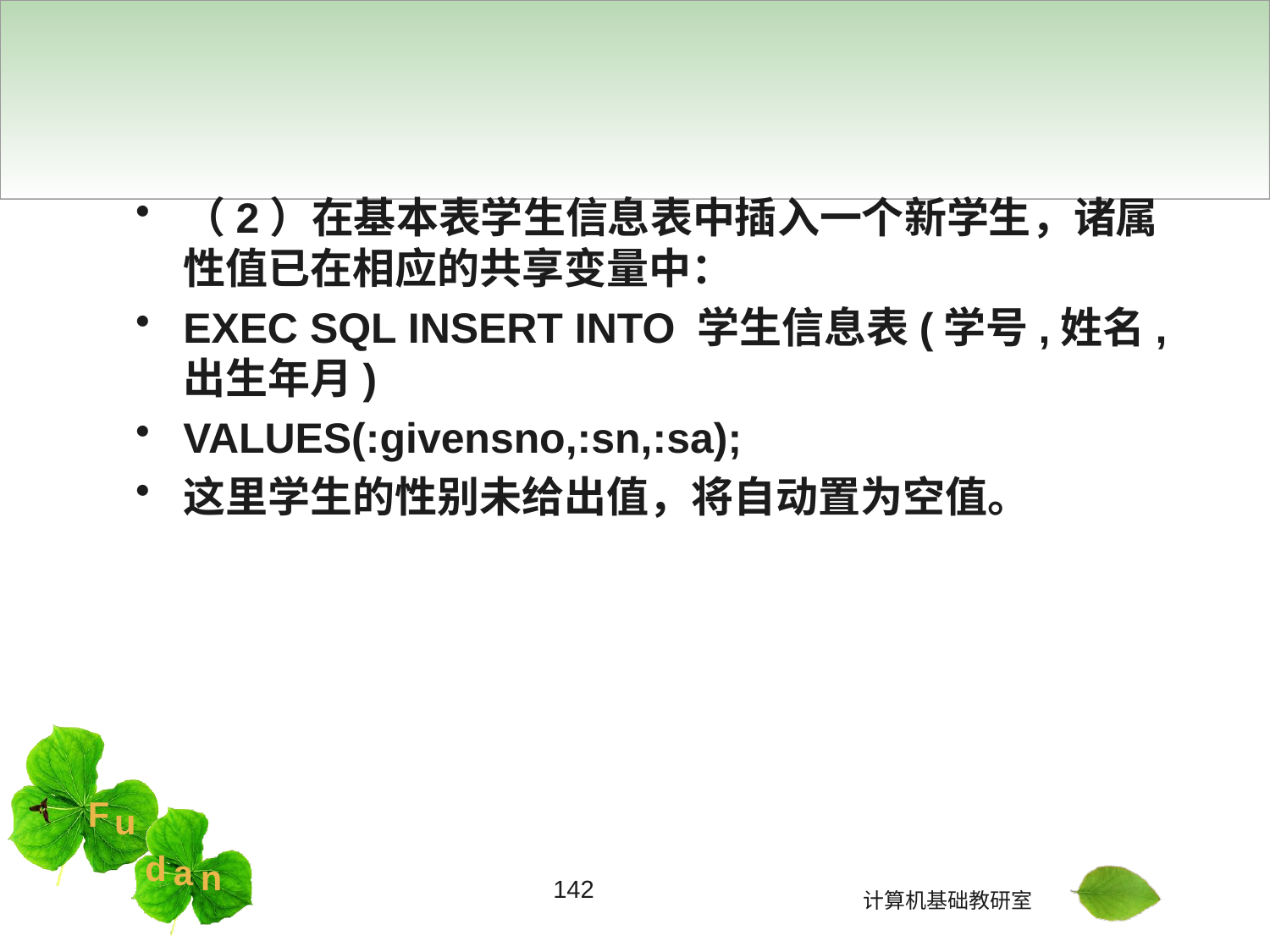

#
（2）在基本表学生信息表中插入一个新学生，诸属性值已在相应的共享变量中：
EXEC SQL INSERT INTO 学生信息表(学号,姓名,出生年月)
VALUES(:givensno,:sn,:sa);
这里学生的性别未给出值，将自动置为空值。

142